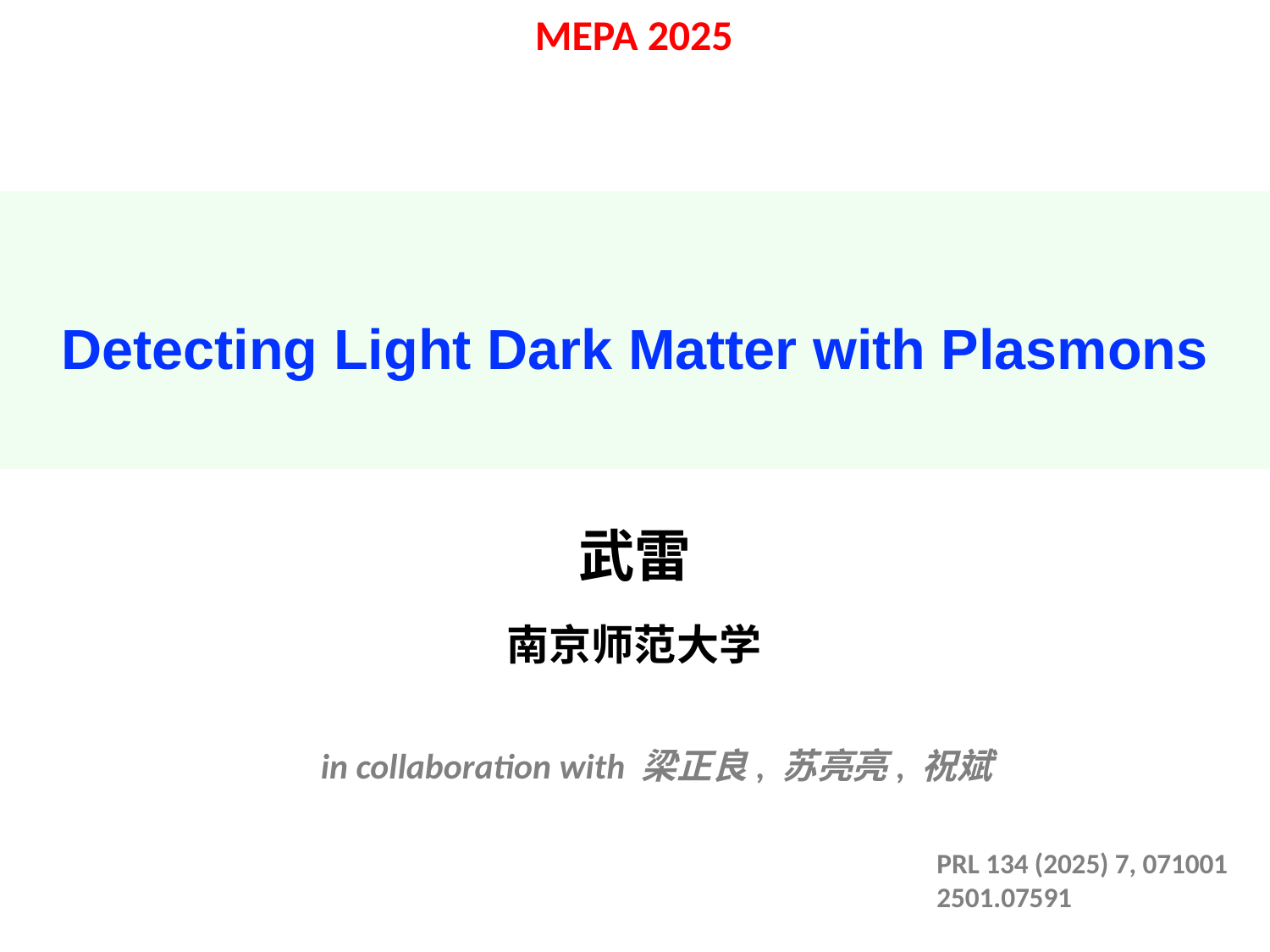

MEPA 2025
# Detecting Light Dark Matter with Plasmons
武雷
南京师范大学
in collaboration with 梁正良, 苏亮亮, 祝斌
PRL 134 (2025) 7, 071001
2501.07591